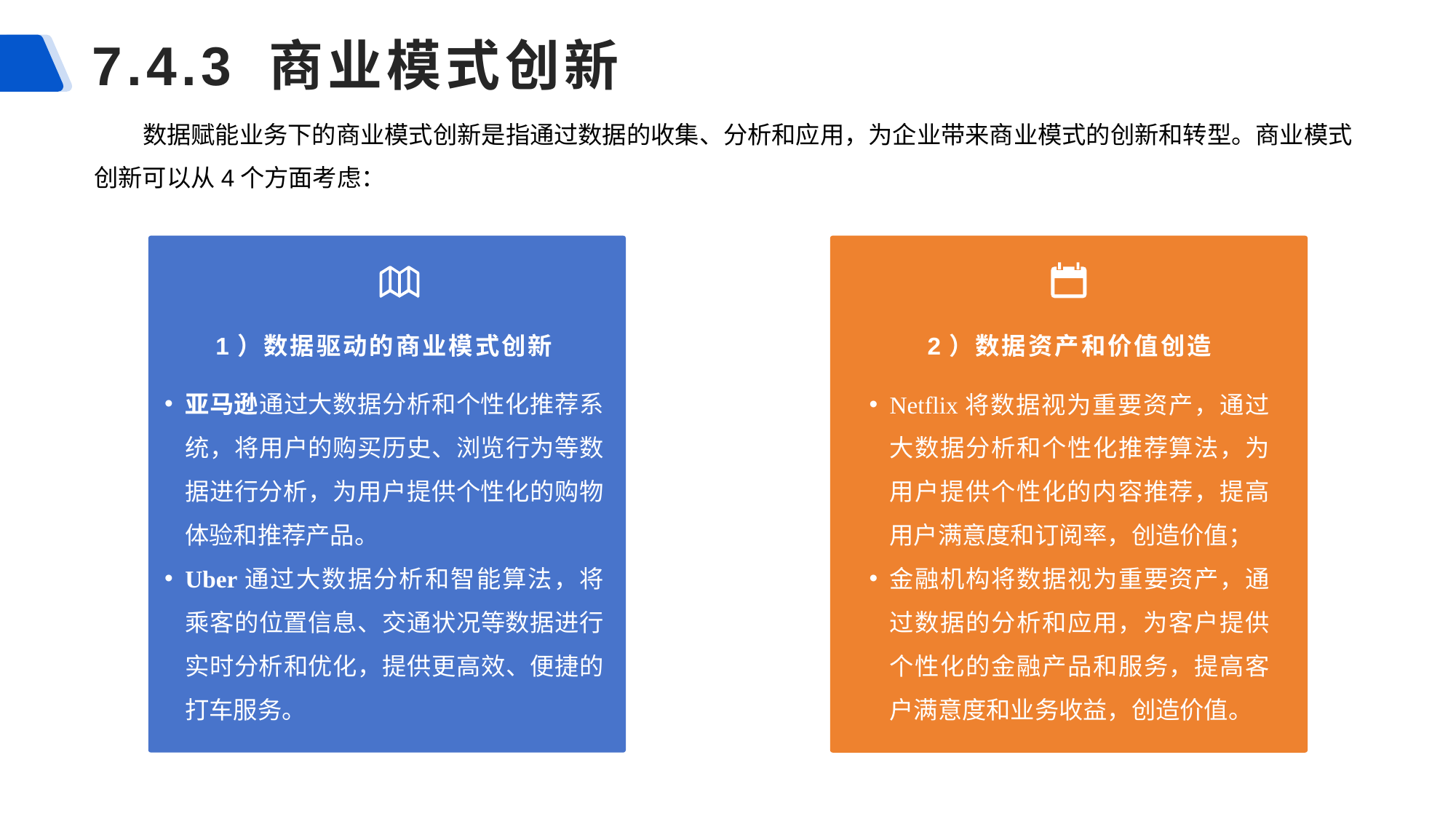

# 7.4.3 商业模式创新
数据赋能业务下的商业模式创新是指通过数据的收集、分析和应用，为企业带来商业模式的创新和转型。商业模式创新可以从4个方面考虑：

1）数据驱动的商业模式创新
亚马逊通过大数据分析和个性化推荐系统，将用户的购买历史、浏览行为等数据进行分析，为用户提供个性化的购物体验和推荐产品。
Uber通过大数据分析和智能算法，将乘客的位置信息、交通状况等数据进行实时分析和优化，提供更高效、便捷的打车服务。
2）数据资产和价值创造
Netflix将数据视为重要资产，通过大数据分析和个性化推荐算法，为用户提供个性化的内容推荐，提高用户满意度和订阅率，创造价值；
金融机构将数据视为重要资产，通过数据的分析和应用，为客户提供个性化的金融产品和服务，提高客户满意度和业务收益，创造价值。